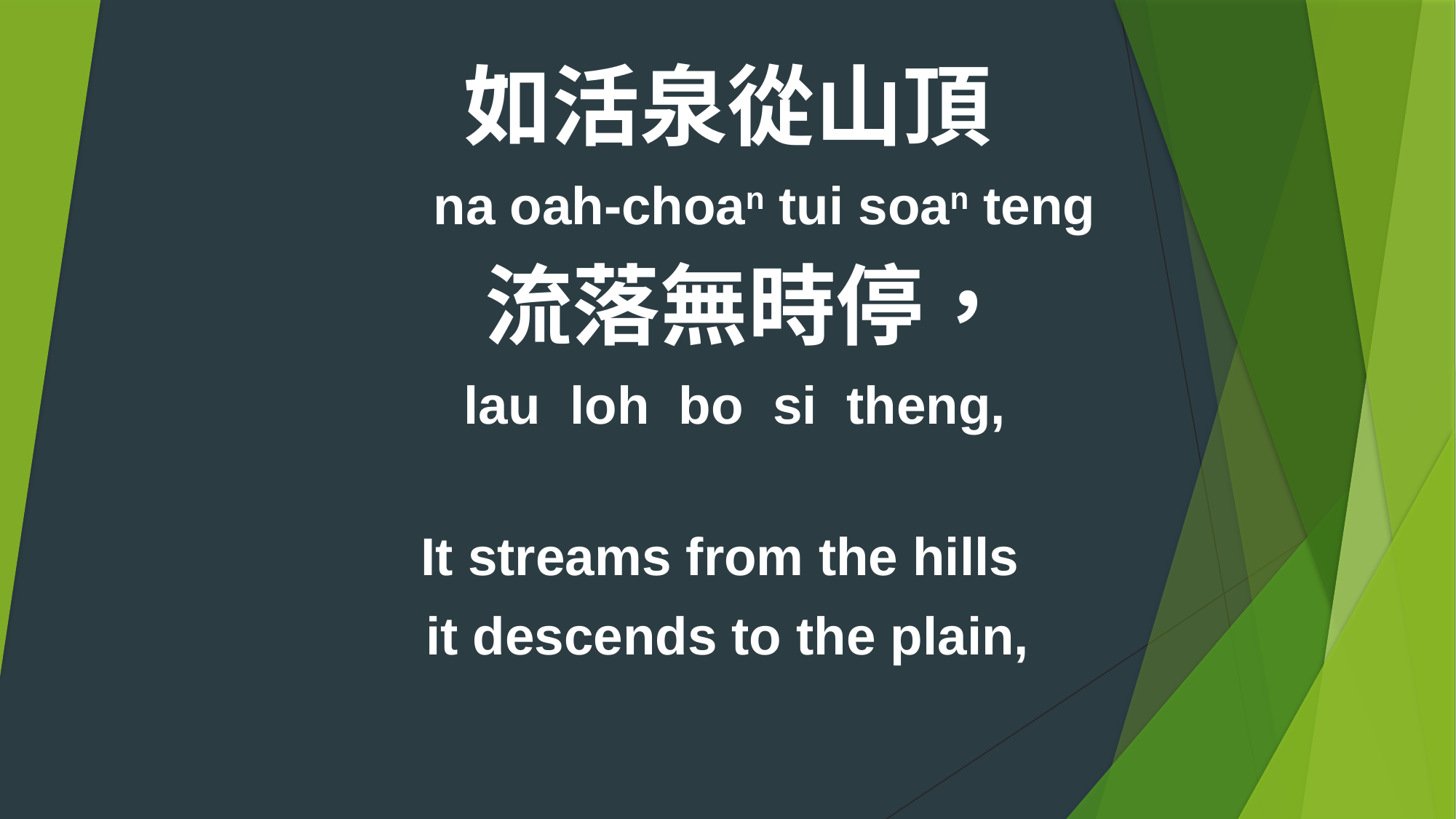

如活泉從山頂
      na oah-choan tui soan teng
 流落無時停，
 lau  loh  bo  si  theng,

It streams from the hills
it descends to the plain,